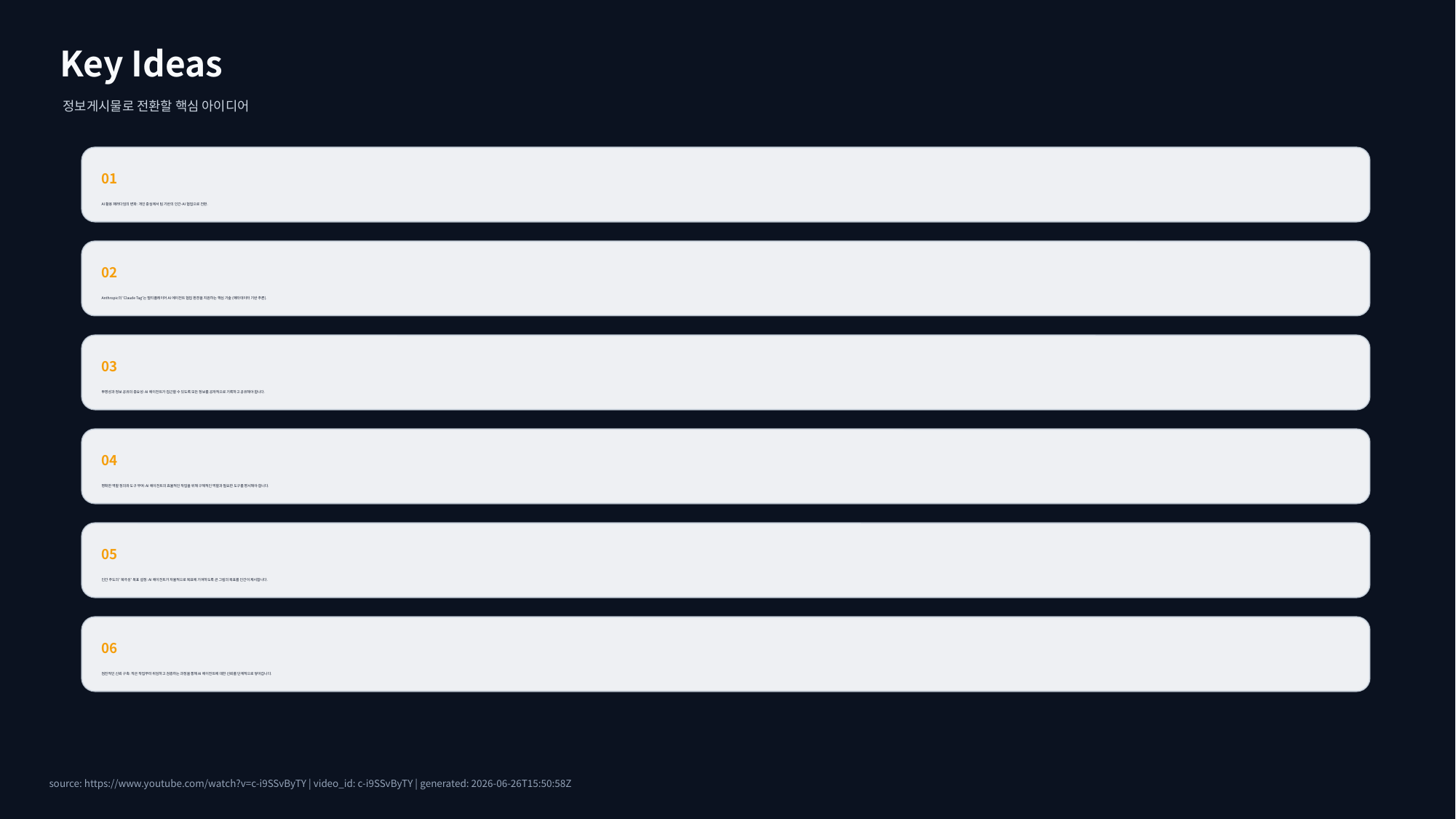

Key Ideas
정보게시물로 전환할 핵심 아이디어

01
AI 활용 패러다임의 변화: 개인 중심에서 팀 기반의 인간-AI 협업으로 전환.

02
Anthropic의 'Claude Tag'는 멀티플레이어 AI 에이전트 협업 환경을 지원하는 핵심 기술 (메타데이터 기반 추론).

03
투명성과 정보 공유의 중요성: AI 에이전트가 접근할 수 있도록 모든 정보를 공개적으로 기록하고 공유해야 합니다.

04
명확한 역할 정의와 도구 부여: AI 에이전트의 효율적인 작업을 위해 구체적인 역할과 필요한 도구를 명시해야 합니다.

05
인간 주도의 '북극성' 목표 설정: AI 에이전트가 자율적으로 목표에 기여하도록 큰 그림의 목표를 인간이 제시합니다.

06
점진적인 신뢰 구축: 작은 작업부터 위임하고 검증하는 과정을 통해 AI 에이전트에 대한 신뢰를 단계적으로 쌓아갑니다.
source: https://www.youtube.com/watch?v=c-i9SSvByTY | video_id: c-i9SSvByTY | generated: 2026-06-26T15:50:58Z